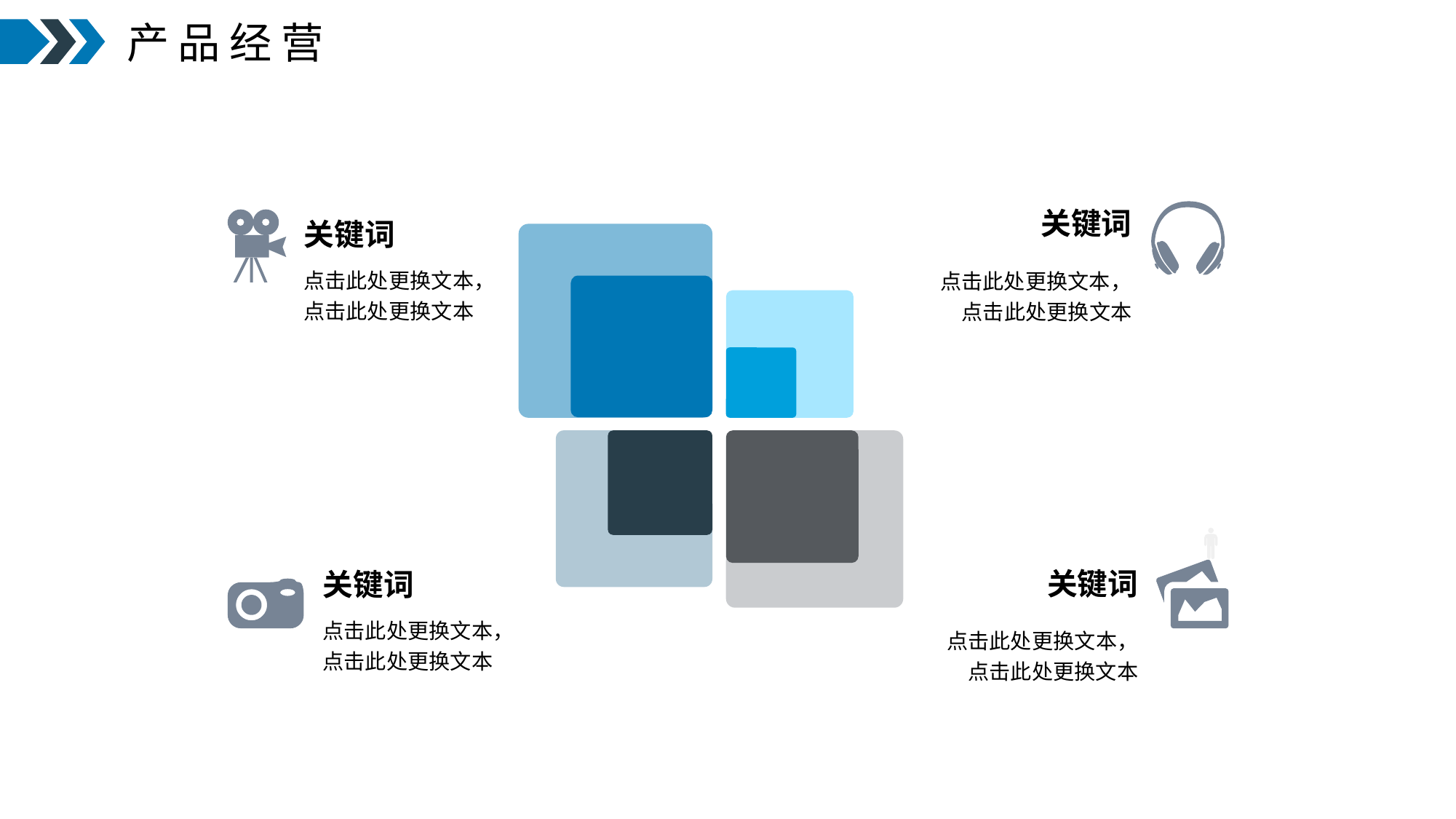

产品经营

关键词
点击此处更换文本，点击此处更换文本

关键词
点击此处更换文本，点击此处更换文本

关键词
点击此处更换文本，点击此处更换文本
关键词

点击此处更换文本，点击此处更换文本